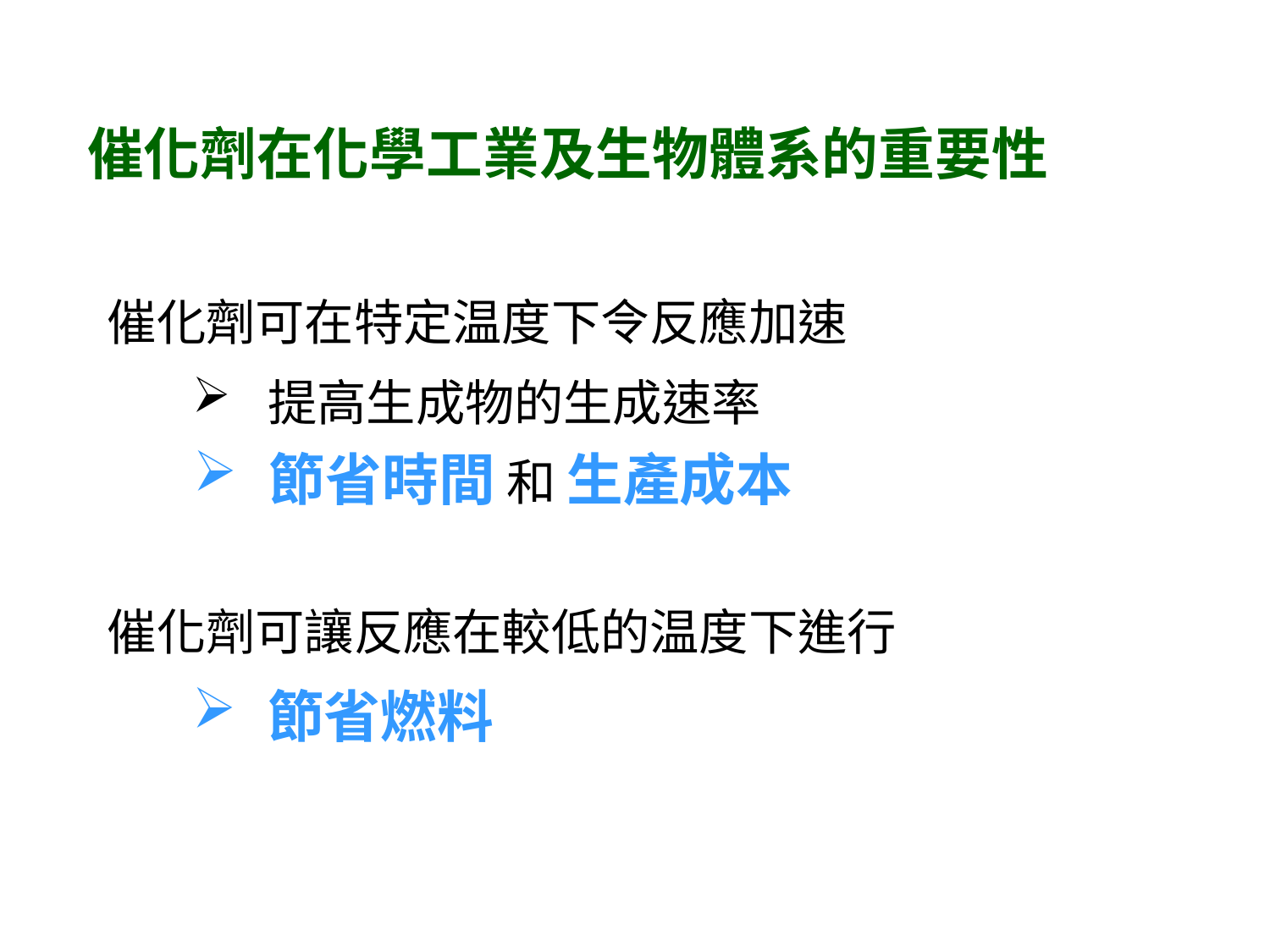

催化劑在化學工業及生物體系的重要性
催化劑可在特定温度下令反應加速
提高生成物的生成速率
節省時間 和 生產成本
催化劑可讓反應在較低的温度下進行
節省燃料